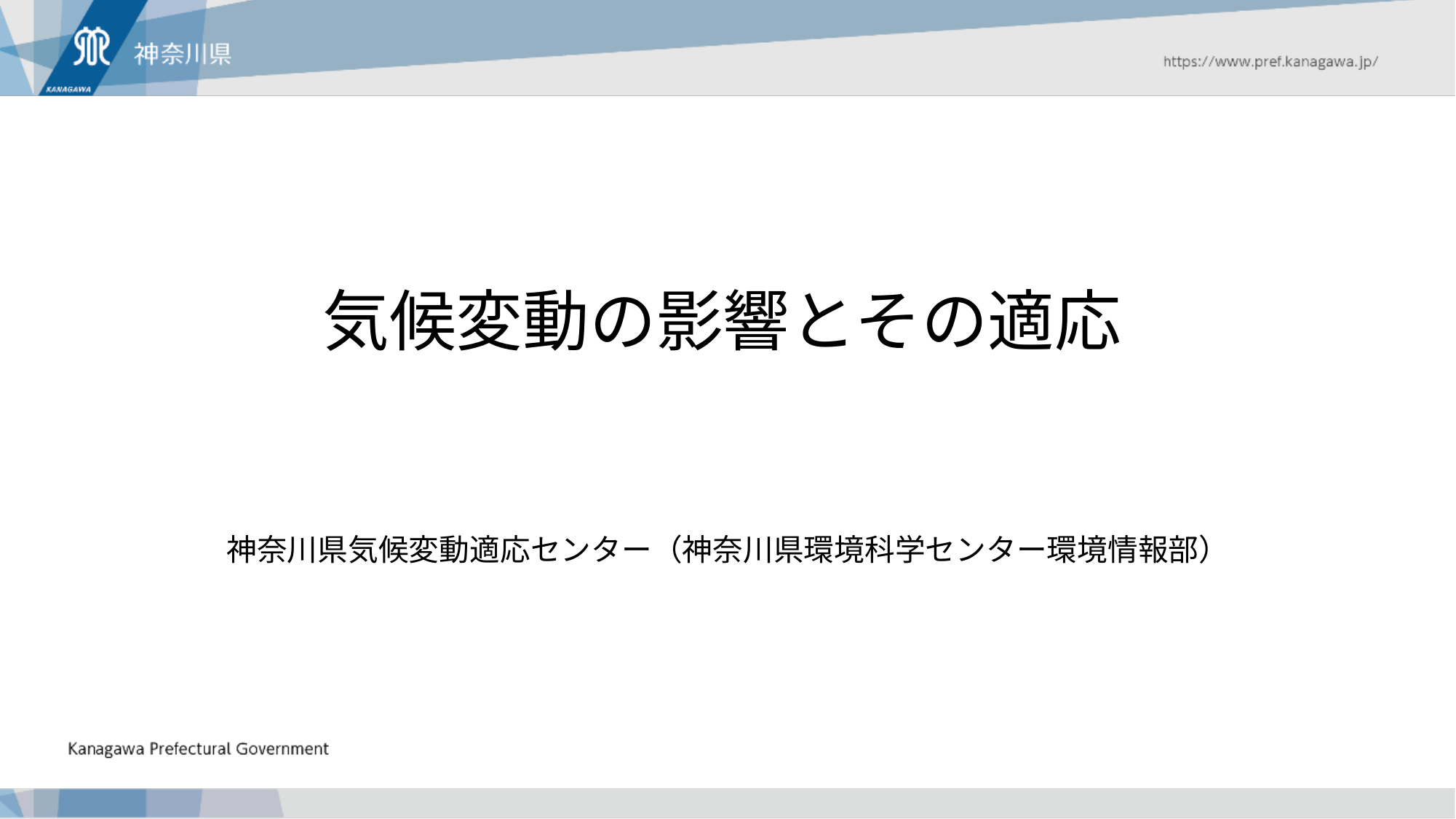

# 気候変動の影響とその適応
神奈川県気候変動適応センター（神奈川県環境科学センター環境情報部）